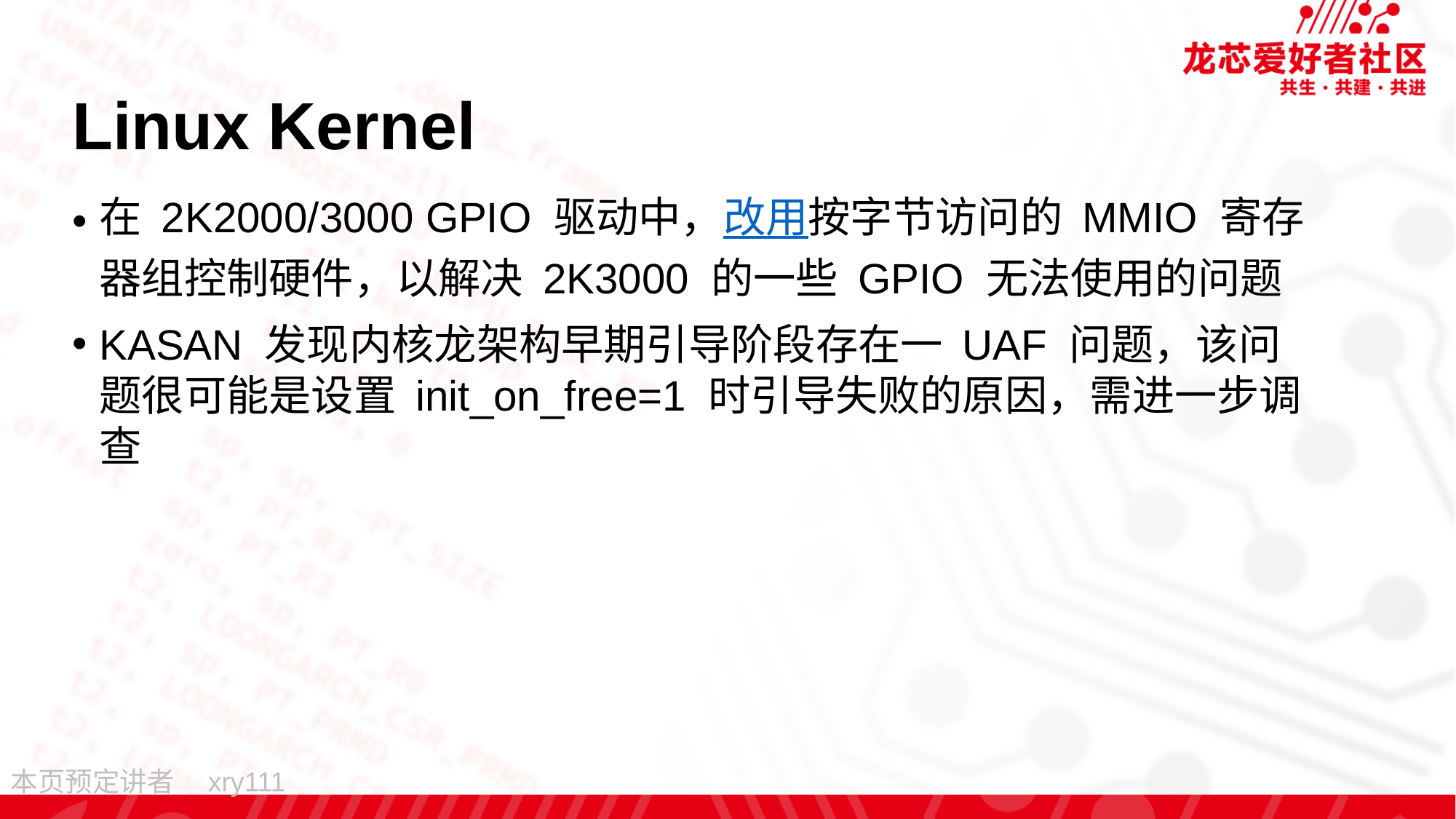

# Linux Kernel
在 2K2000/3000 GPIO 驱动中，改用按字节访问的 MMIO 寄存器组控制硬件，以解决 2K3000 的一些 GPIO 无法使用的问题
KASAN 发现内核龙架构早期引导阶段存在一 UAF 问题，该问题很可能是设置 init_on_free=1 时引导失败的原因，需进一步调查
xry111